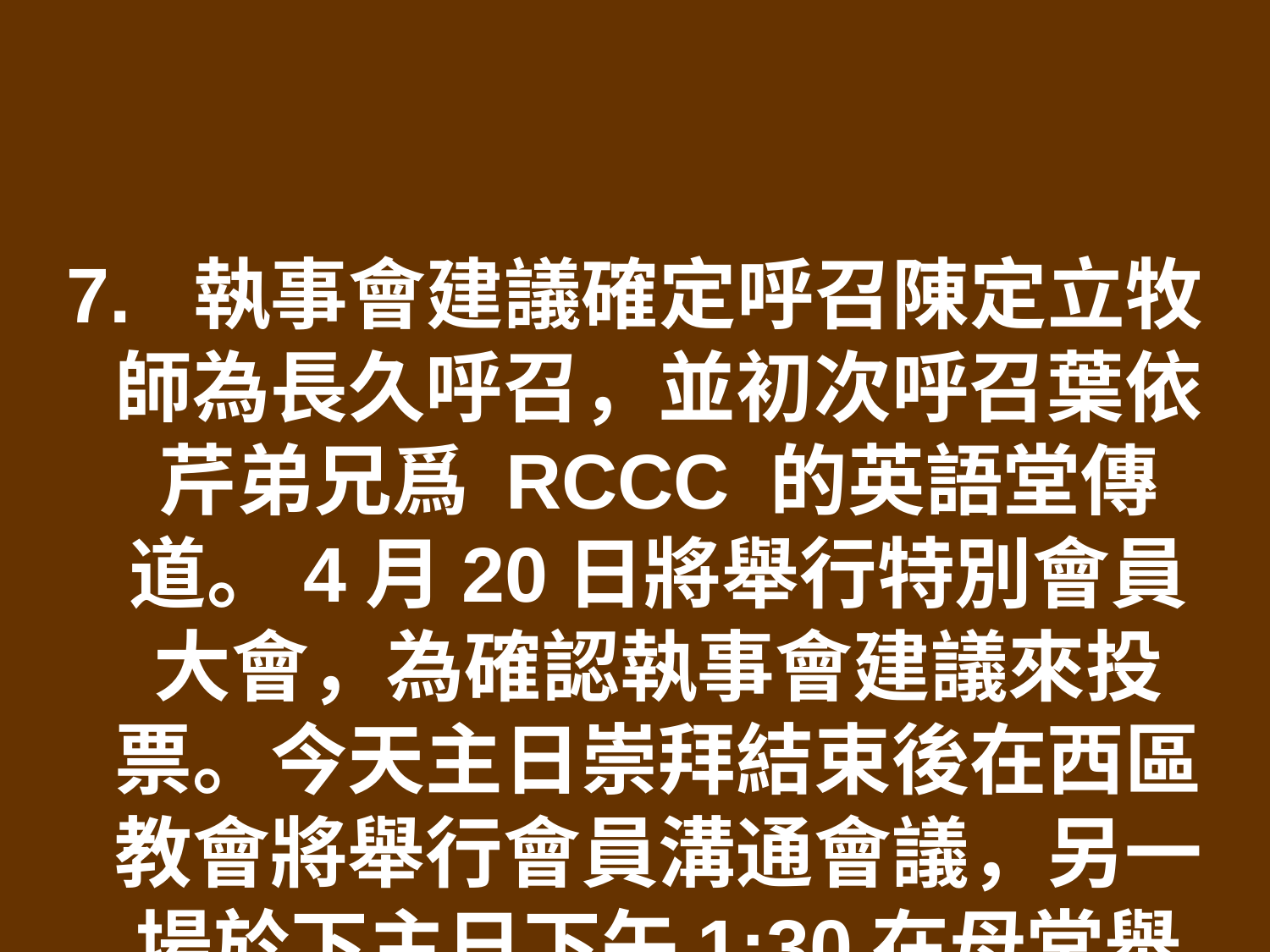

7.  執事會建議確定呼召陳定立牧師為長久呼召，並初次呼召葉依芹弟兄爲 RCCC 的英語堂傳道。4月20日將舉行特別會員大會，為確認執事會建議來投票。今天主日崇拜結束後在西區教會將舉行會員溝通會議，另一場於下主日下午1:30在母堂舉行，以回答大家對這些建議可能提出的任何問題。